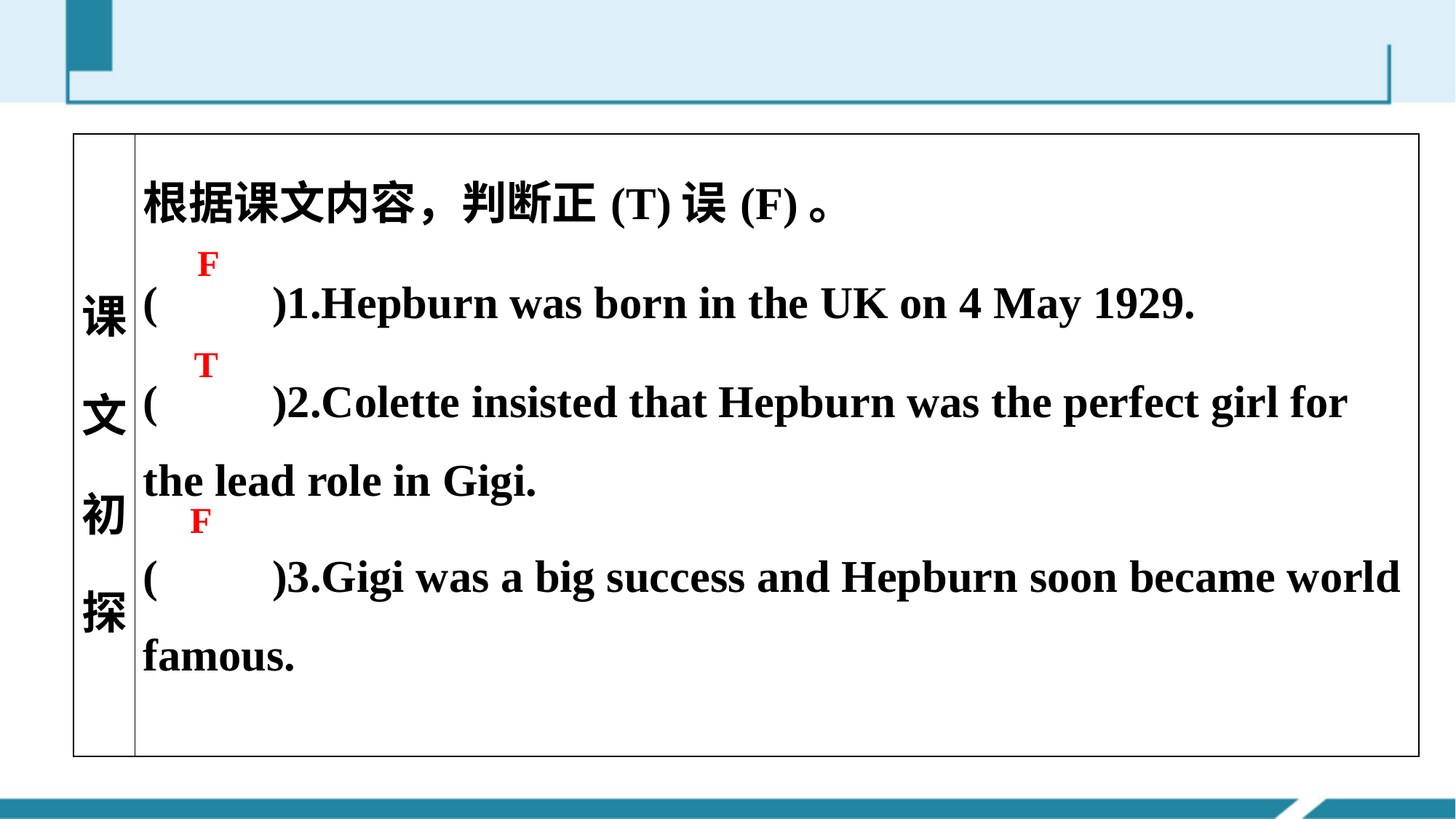

| 课文初探 | 根据课文内容，判断正(T)误(F)。 (　　)1.Hepburn was born in the UK on 4 May 1929. (　　)2.Colette insisted that Hepburn was the perfect girl for the lead role in Gigi. (　　)3.Gigi was a big success and Hepburn soon became world­famous. |
| --- | --- |
F
T
F